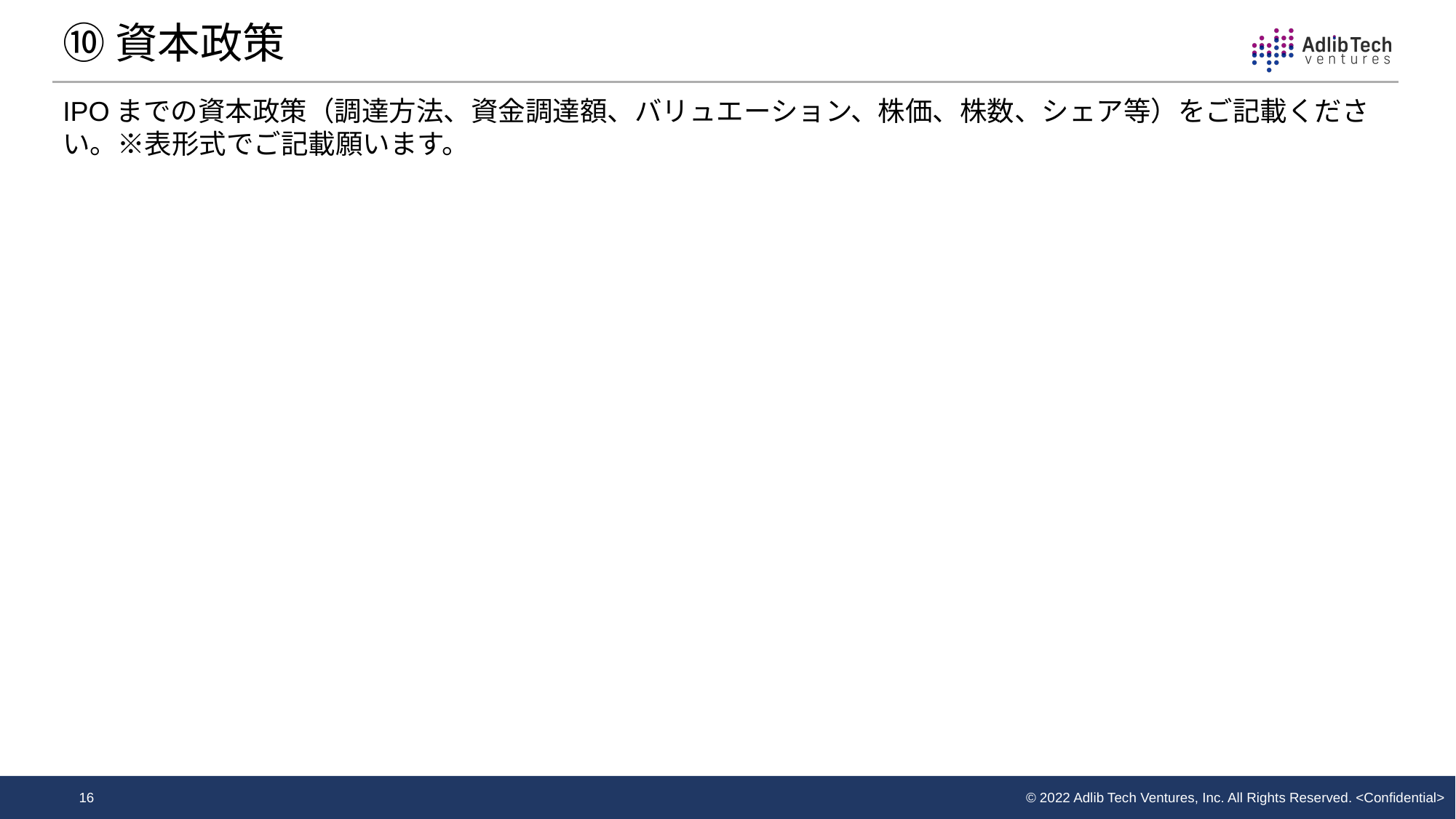

# ⑩資本政策
IPOまでの資本政策（調達方法、資金調達額、バリュエーション、株価、株数、シェア等）をご記載ください。※表形式でご記載願います。
16
© 2022 Adlib Tech Ventures, Inc. All Rights Reserved. <Confidential>